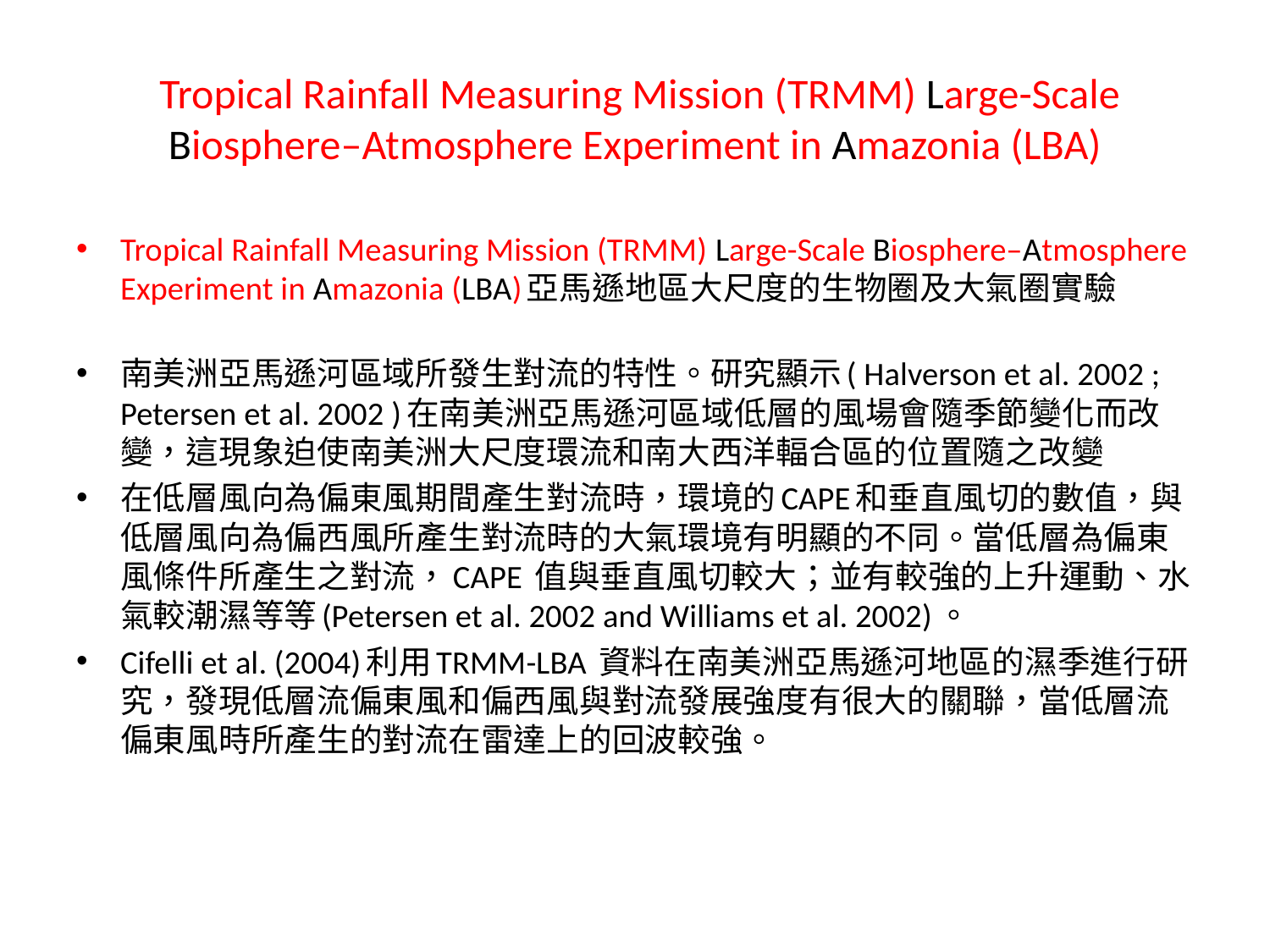

# Tropical Rainfall Measuring Mission (TRMM) Large-Scale Biosphere–Atmosphere Experiment in Amazonia (LBA)
Tropical Rainfall Measuring Mission (TRMM) Large-Scale Biosphere–Atmosphere Experiment in Amazonia (LBA)亞馬遜地區大尺度的生物圈及大氣圈實驗
南美洲亞馬遜河區域所發生對流的特性。研究顯示( Halverson et al. 2002 ; Petersen et al. 2002 )在南美洲亞馬遜河區域低層的風場會隨季節變化而改變，這現象迫使南美洲大尺度環流和南大西洋輻合區的位置隨之改變
在低層風向為偏東風期間產生對流時，環境的CAPE和垂直風切的數值，與低層風向為偏西風所產生對流時的大氣環境有明顯的不同。當低層為偏東風條件所產生之對流，CAPE 值與垂直風切較大；並有較強的上升運動、水氣較潮濕等等(Petersen et al. 2002 and Williams et al. 2002)。
Cifelli et al. (2004)利用TRMM-LBA 資料在南美洲亞馬遜河地區的濕季進行研究，發現低層流偏東風和偏西風與對流發展強度有很大的關聯，當低層流偏東風時所產生的對流在雷達上的回波較強。